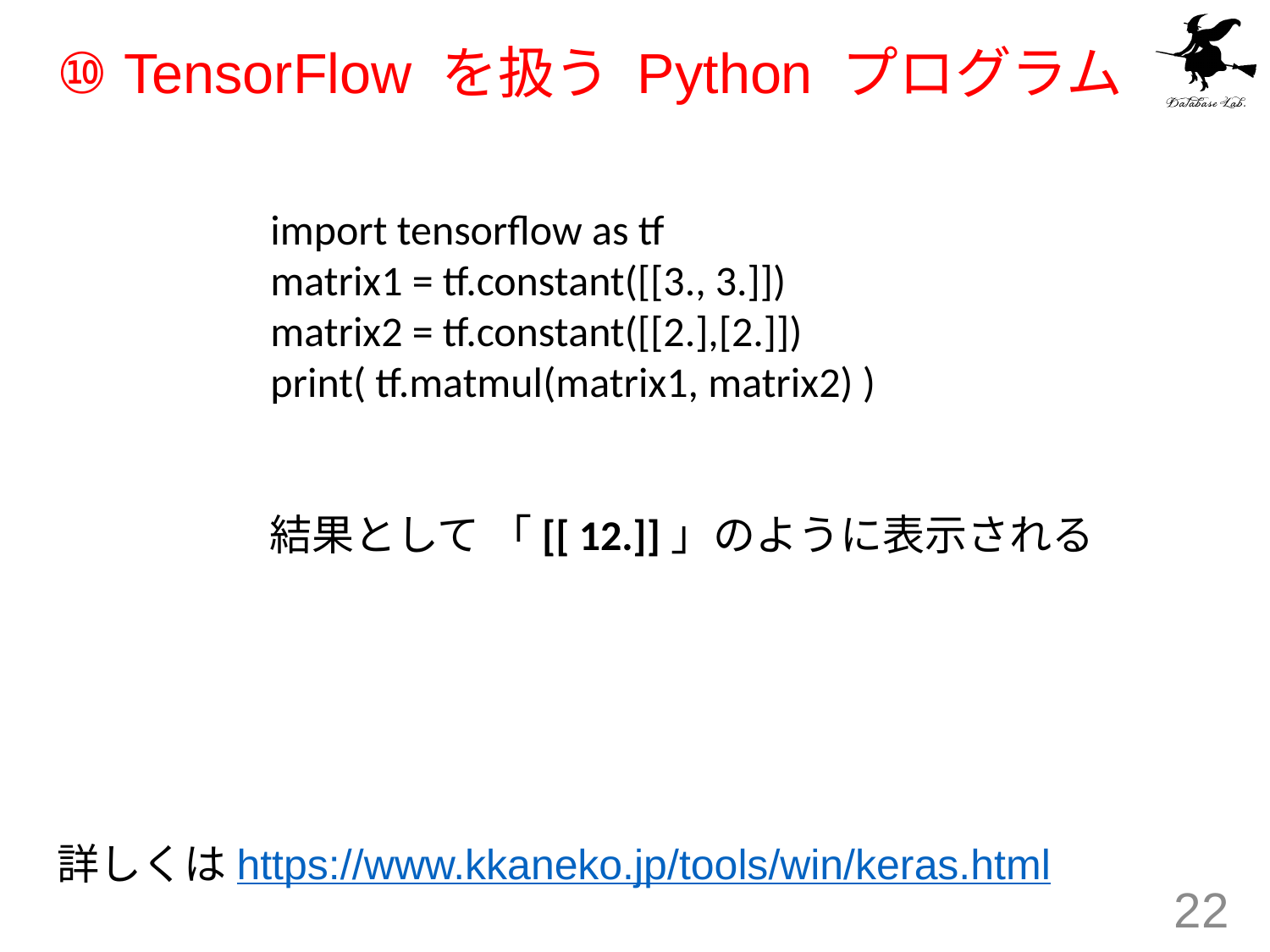

# ⑩ TensorFlow を扱う Python プログラム
import tensorflow as tf
matrix1 = tf.constant([[3., 3.]])
matrix2 = tf.constant([[2.],[2.]])
print( tf.matmul(matrix1, matrix2) )
結果として 「[[ 12.]]」のように表示される

詳しくはhttps://www.kkaneko.jp/tools/win/keras.html
22